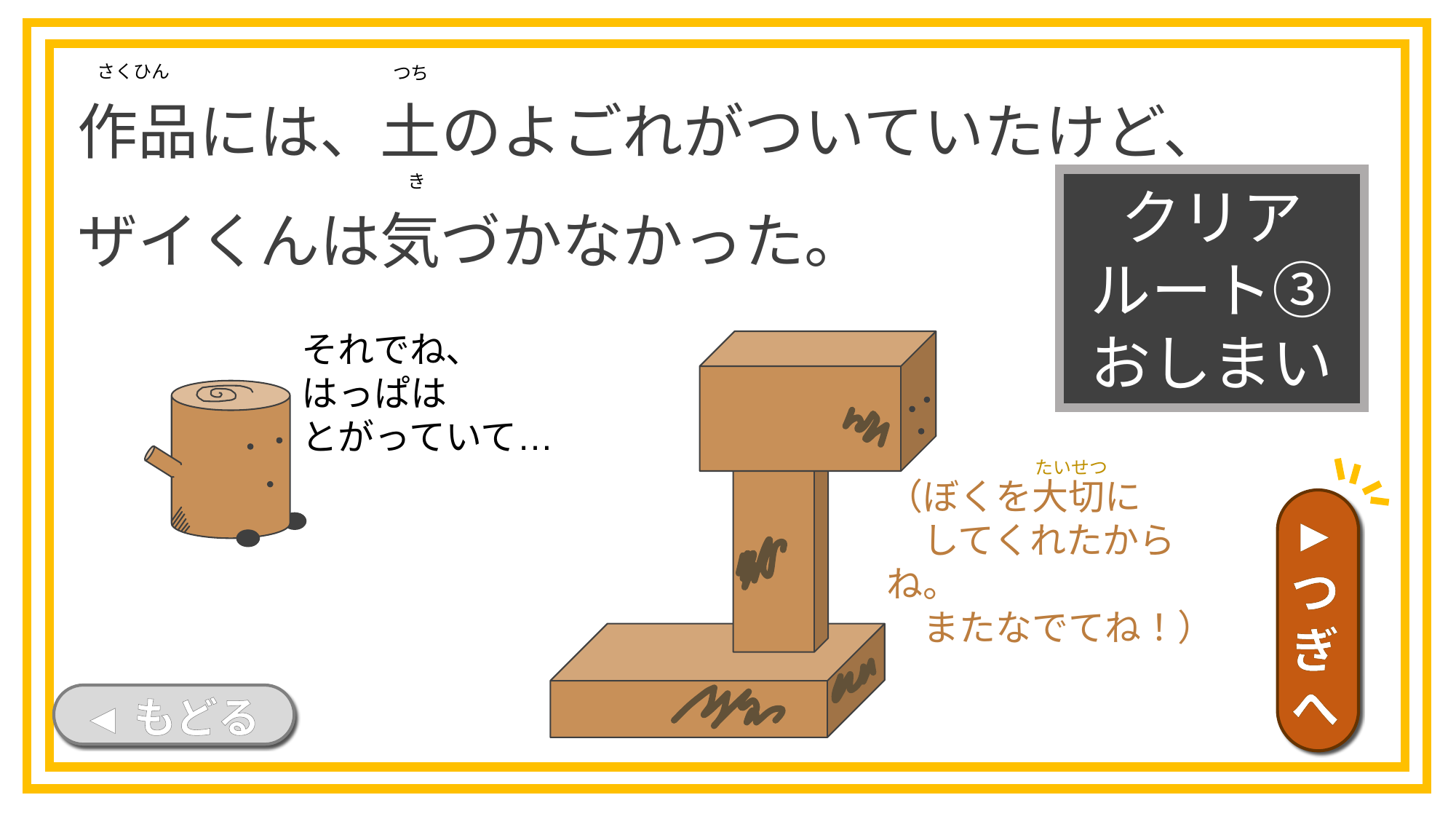

作品には、土のよごれがついていたけど、
ザイくんは気づかなかった。
さくひん
つち
き
クリア
ルート③
おしまい
それでね、
はっぱは
とがっていて…

たいせつ
（ぼくを大切に
　してくれたからね。
　またなでてね！）
►つぎへ

◄もどる